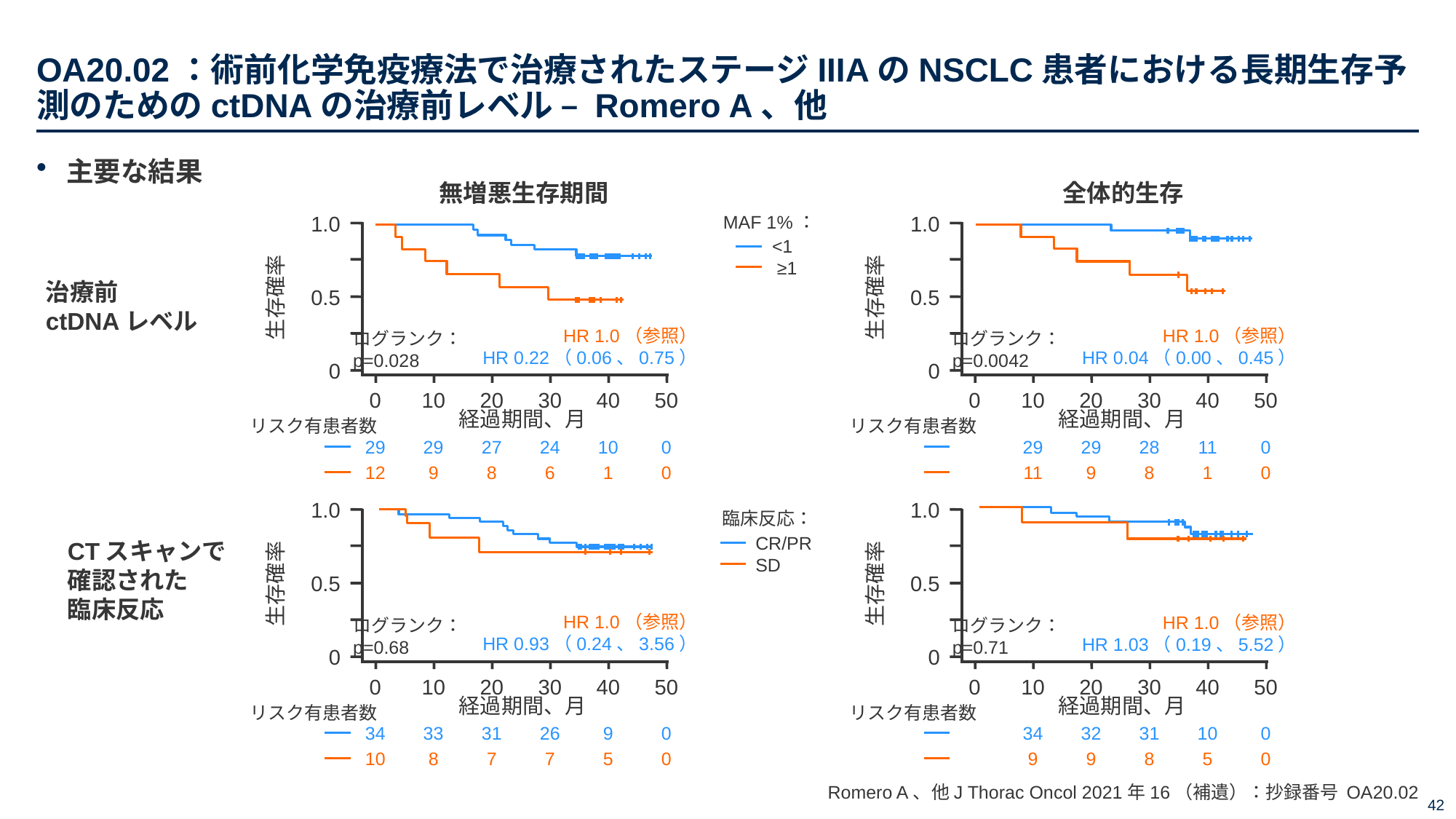

# OA20.02：術前化学免疫療法で治療されたステージIIIAのNSCLC患者における長期生存予測のためのctDNAの治療前レベル – Romero A、他
主要な結果
無増悪生存期間
1.0

0.5
生存確率

0

0
10
20
30
40
50
経過期間、月
リスク有患者数

HR 1.0（参照）
HR 0.22（0.06、0.75）
ログランク：
p=0.028
29
29
27
24
10
0
12
9
8
6
1
0
1.0

0.5
生存確率

0

0
10
20
30
40
50
経過期間、月
リスク有患者数

HR 1.0（参照）
HR 0.93（0.24、3.56）
ログランク：
p=0.68
34
33
31
26
9
0
10
8
7
7
5
0
全体的生存
1.0

0.5
生存確率

0

0
10
20
30
40
50
経過期間、月
リスク有患者数
MAF 1%：
<1
 ≥1

治療前
ctDNAレベル
HR 1.0（参照）
HR 0.04（0.00、0.45）
ログランク：
p=0.0042
29
29
28
11
0
11
9
8
1
0
1.0

0.5
生存確率

0

0
10
20
30
40
50
経過期間、月
リスク有患者数
臨床反応：
CR/PR
SD

CTスキャンで
確認された
臨床反応
HR 1.0（参照）
HR 1.03（0.19、5.52）
ログランク：
p=0.71
34
32
31
10
0
9
9
8
5
0
Romero A、他J Thorac Oncol 2021年16（補遺）：抄録番号 OA20.02